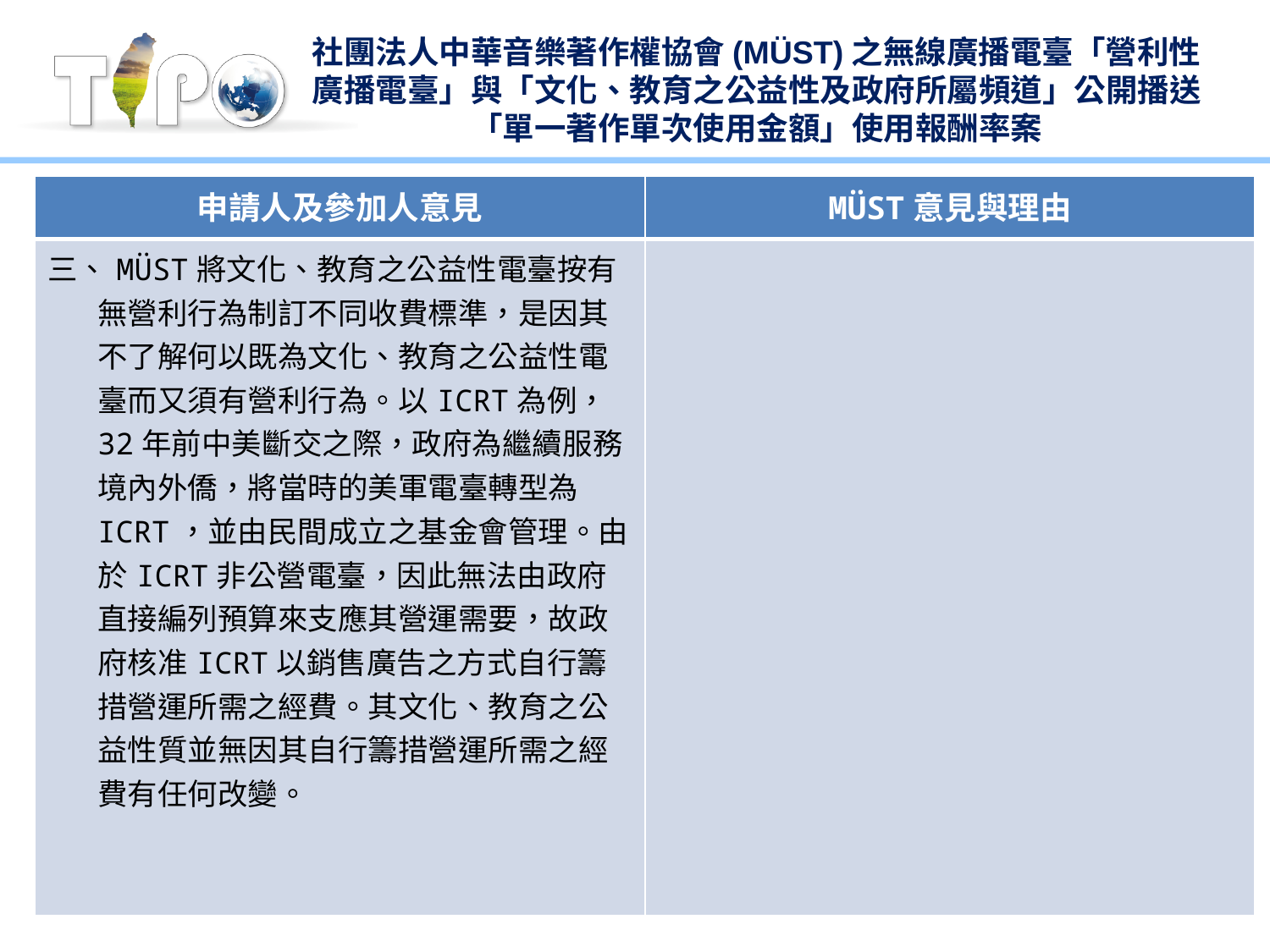

# 社團法人中華音樂著作權協會(MÜST)之無線廣播電臺「營利性廣播電臺」與「文化、教育之公益性及政府所屬頻道」公開播送「單一著作單次使用金額」使用報酬率案
| 申請人及參加人意見 | MÜST意見與理由 |
| --- | --- |
| 三、MÜST將文化、教育之公益性電臺按有無營利行為制訂不同收費標準，是因其不了解何以既為文化、教育之公益性電臺而又須有營利行為。以ICRT為例，32年前中美斷交之際，政府為繼續服務境內外僑，將當時的美軍電臺轉型為ICRT，並由民間成立之基金會管理。由於ICRT非公營電臺，因此無法由政府直接編列預算來支應其營運需要，故政府核准ICRT以銷售廣告之方式自行籌措營運所需之經費。其文化、教育之公益性質並無因其自行籌措營運所需之經費有任何改變。 |  |
8